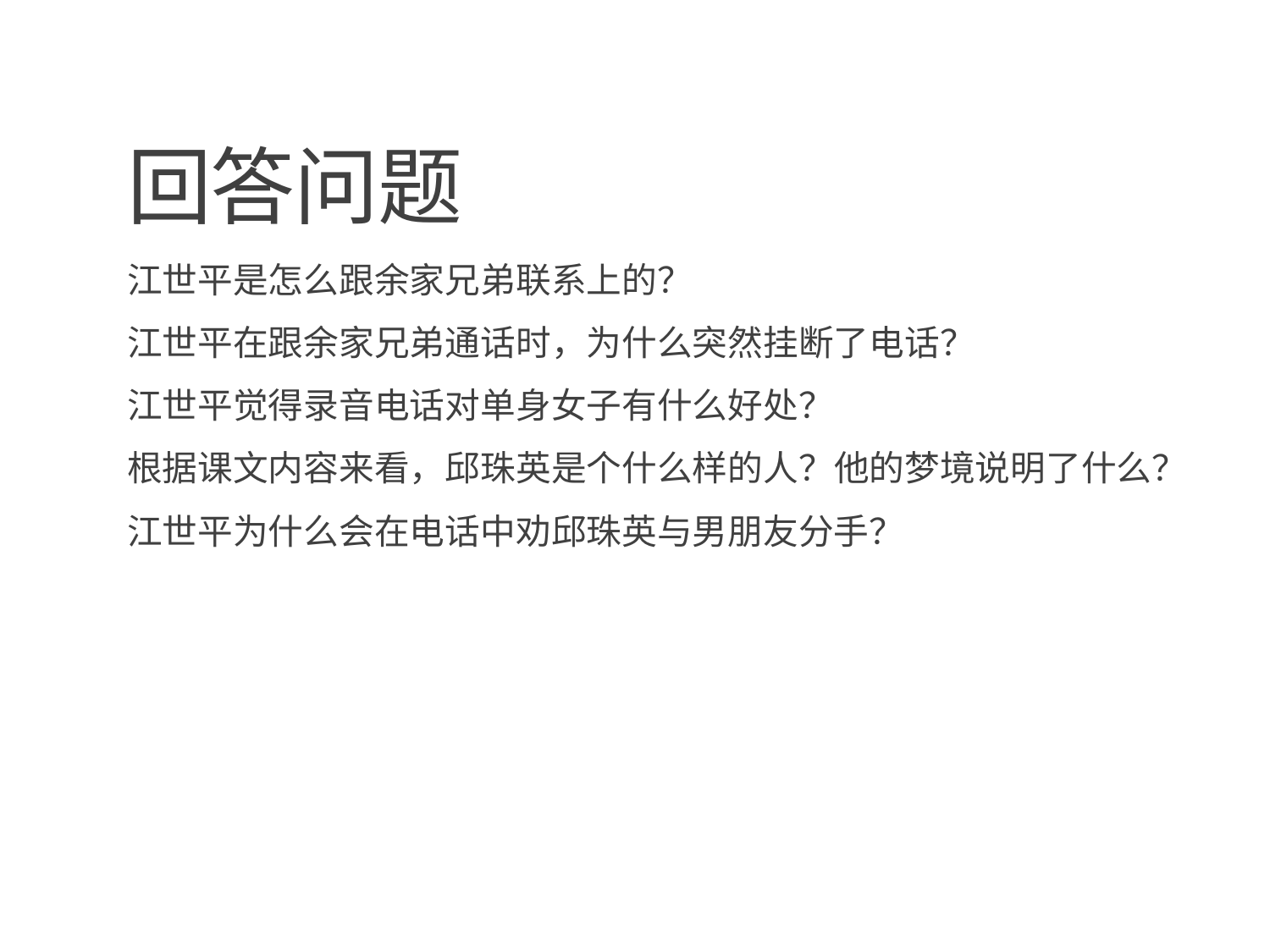

# 回答问题
江世平是怎么跟余家兄弟联系上的？
江世平在跟余家兄弟通话时，为什么突然挂断了电话？
江世平觉得录音电话对单身女子有什么好处？
根据课文内容来看，邱珠英是个什么样的人？他的梦境说明了什么？
江世平为什么会在电话中劝邱珠英与男朋友分手？